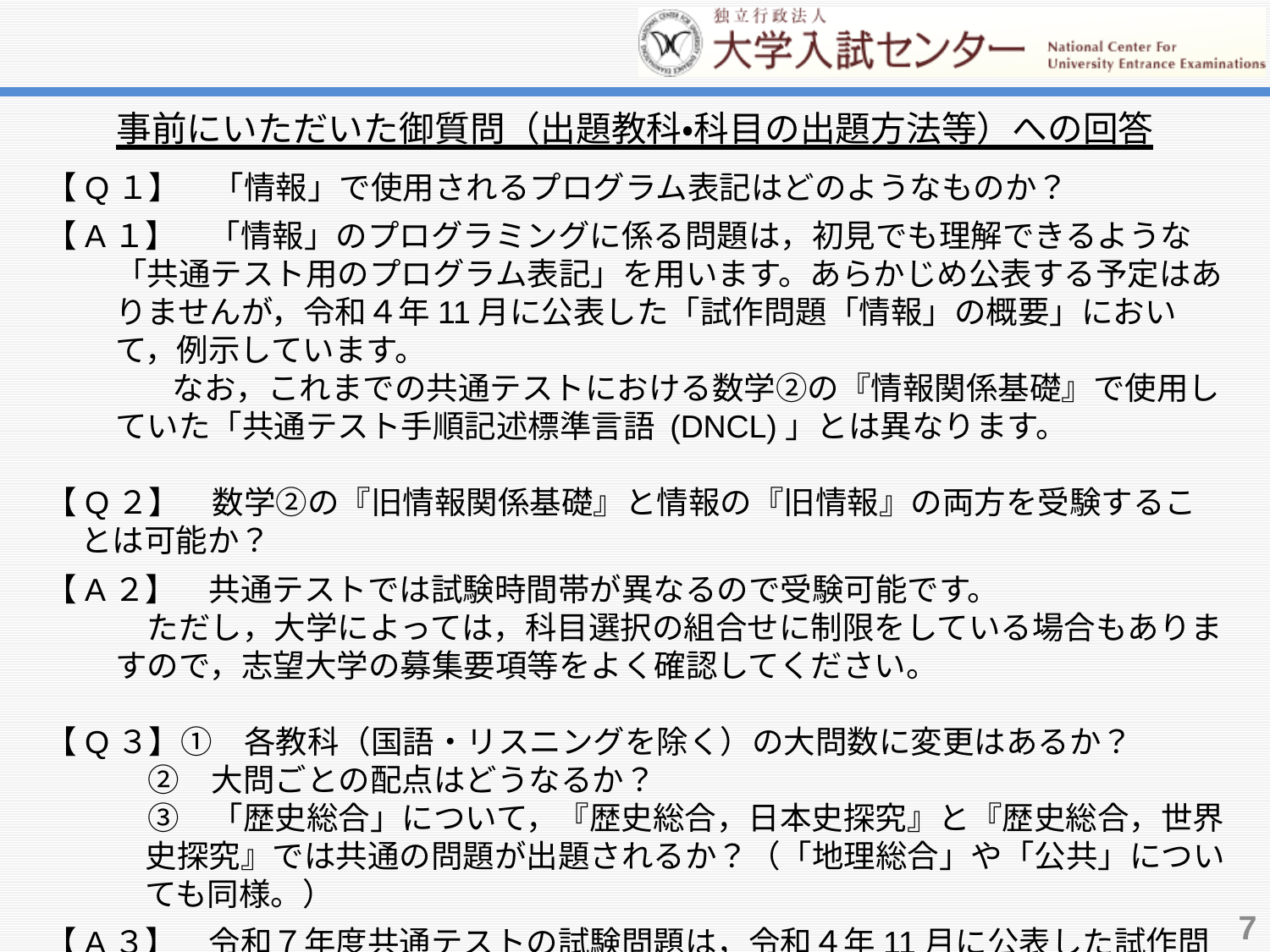

事前にいただいた御質問（出題教科・科目の出題方法等）への回答
【Q１】　「情報」で使用されるプログラム表記はどのようなものか？
【A１】　「情報」のプログラミングに係る問題は，初見でも理解できるような「共通テスト用のプログラム表記」を用います。あらかじめ公表する予定はありませんが，令和４年11月に公表した「試作問題「情報」の概要」において，例示しています。
　　　　なお，これまでの共通テストにおける数学②の『情報関係基礎』で使用していた「共通テスト手順記述標準言語 (DNCL)」とは異なります。

【Q２】　数学②の『旧情報関係基礎』と情報の『旧情報』の両方を受験することは可能か？
【A２】　共通テストでは試験時間帯が異なるので受験可能です。
　ただし，大学によっては，科目選択の組合せに制限をしている場合もありますので，志望大学の募集要項等をよく確認してください。

【Q３】①　各教科（国語・リスニングを除く）の大問数に変更はあるか？
　　　 ②　大問ごとの配点はどうなるか？
　　　 ③　「歴史総合」について，『歴史総合，日本史探究』と『歴史総合，世界史探究』では共通の問題が出題されるか？（「地理総合」や「公共」についても同様。）
【A３】　令和７年度共通テストの試験問題は，令和４年11月に公表した試作問題の構成を参考に作成しておりますが，試験問題に関する内容なので，お答えすることはできません。
7